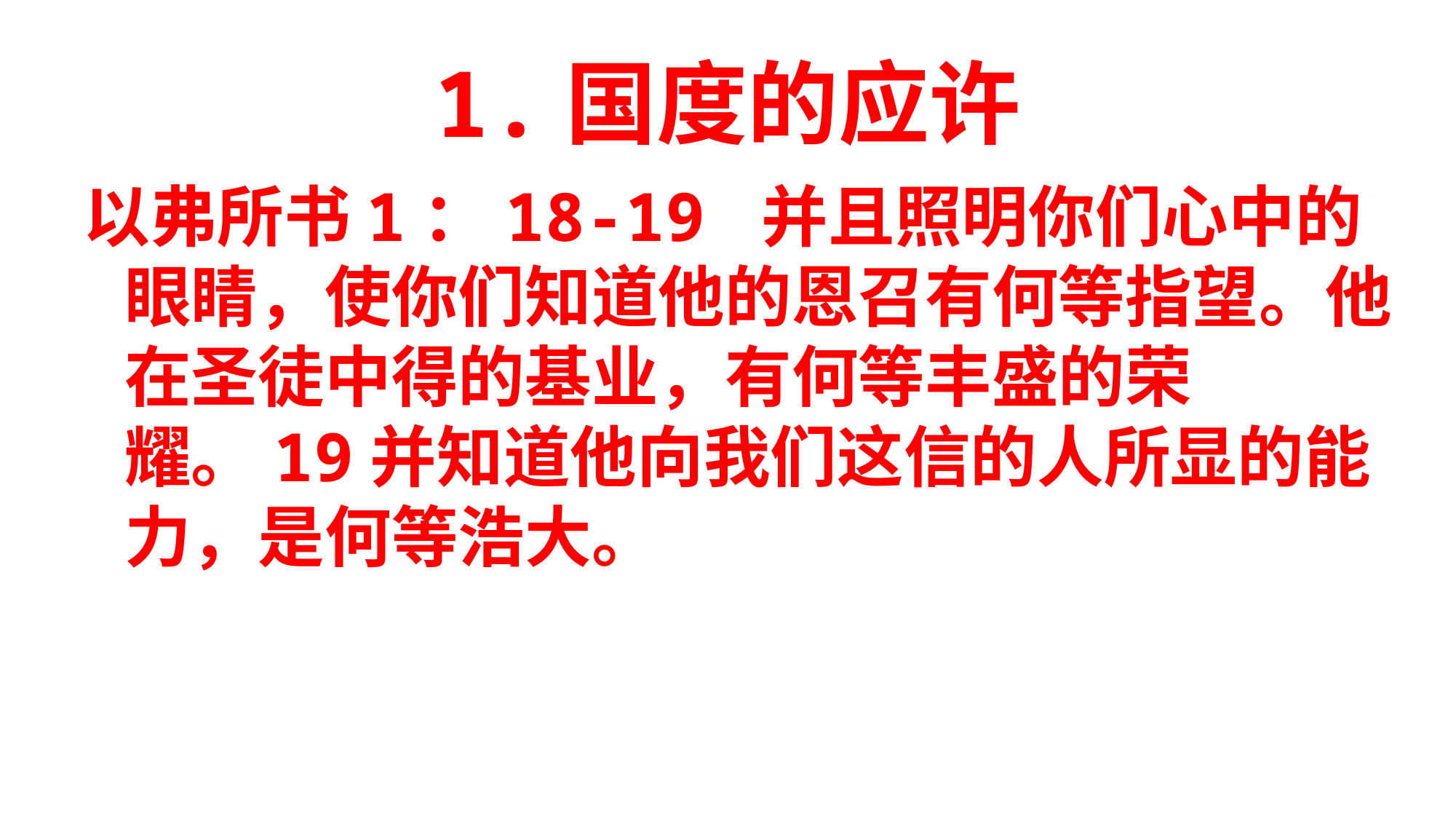

# 1.国度的应许
以弗所书1：18-19 并且照明你们心中的眼睛，使你们知道他的恩召有何等指望。他在圣徒中得的基业，有何等丰盛的荣耀。19并知道他向我们这信的人所显的能力，是何等浩大。